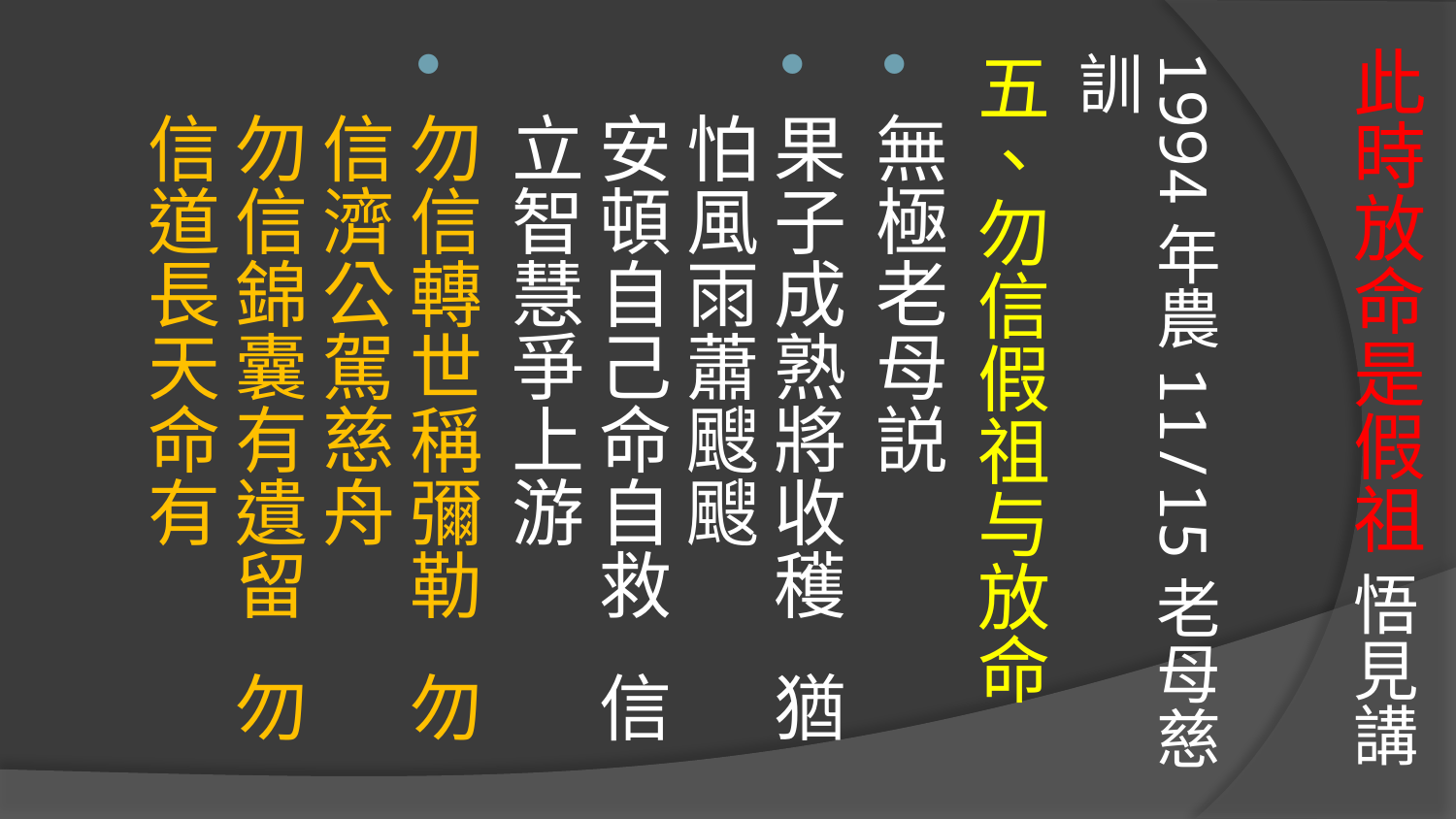

# 此時放命是假祖 悟見講
1994年農11/15老母慈訓
五、勿信假祖与放命
無極老母説
果子成熟將收穫   猶怕風雨蕭颼颼
安頓自己命自救   信立智慧爭上游
勿信轉世稱彌勒   勿信濟公駕慈舟
勿信錦囊有遺留   勿信道長天命有